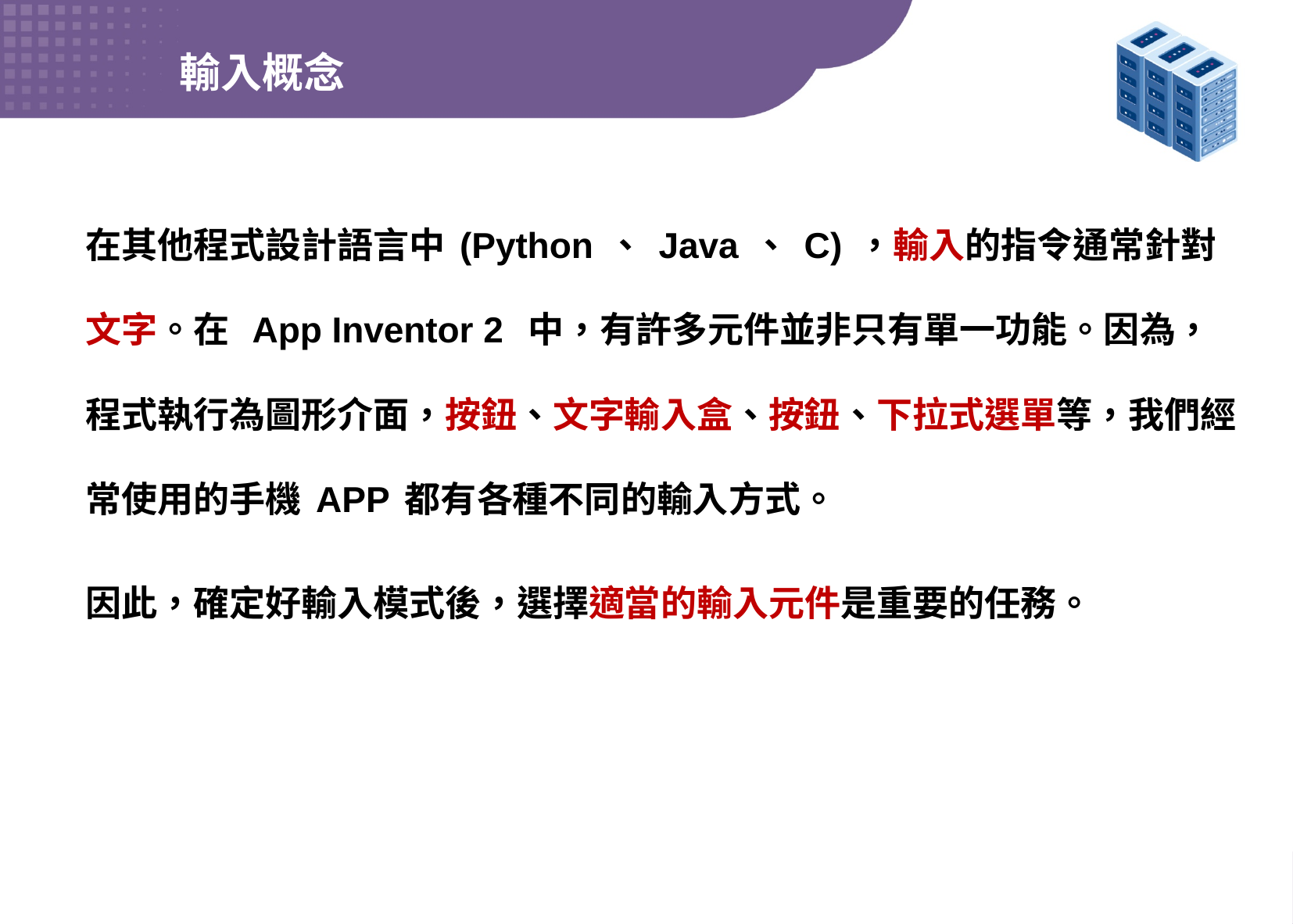

輸入概念
在其他程式設計語言中(Python、Java、C)，輸入的指令通常針對文字。在 App Inventor 2 中，有許多元件並非只有單一功能。因為，程式執行為圖形介面，按鈕、文字輸入盒、按鈕、下拉式選單等，我們經常使用的手機APP都有各種不同的輸入方式。
因此，確定好輸入模式後，選擇適當的輸入元件是重要的任務。